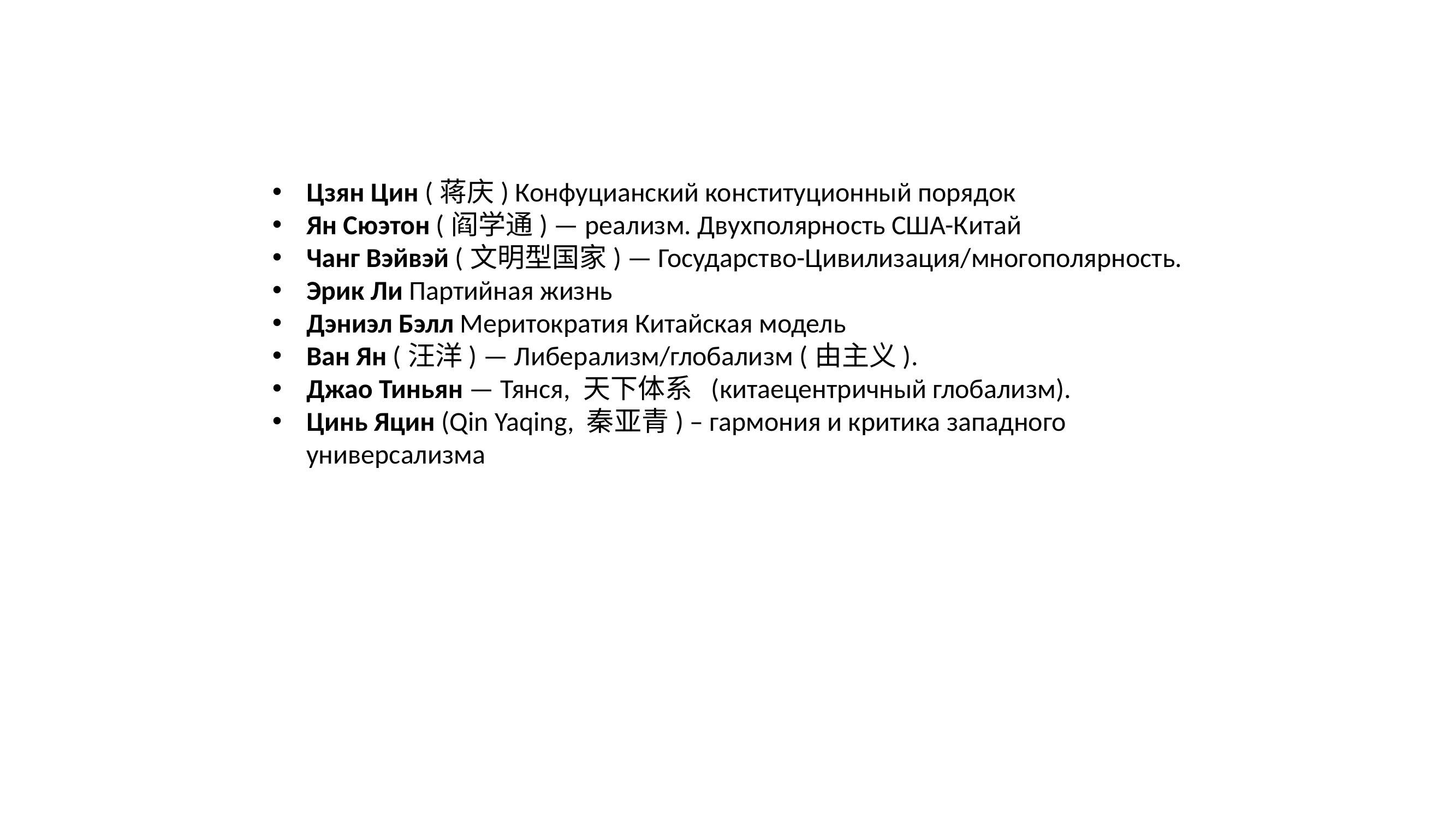

Цзян Цин (蒋庆) Конфуцианский конституционный порядок
Ян Сюэтон (阎学通) — реализм. Двухполярность США-Китай
Чанг Вэйвэй (文明型国家) — Государство-Цивилизация/многополярность.
Эрик Ли Партийная жизнь
Дэниэл Бэлл Меритократия Китайская модель
Ван Ян (汪洋) — Либерализм/глобализм (由主义).
Джао Тиньян — Тянся, 天下体系  (китаецентричный глобализм).
Цинь Яцин (Qin Yaqing, 秦亚青) – гармония и критика западного универсализма